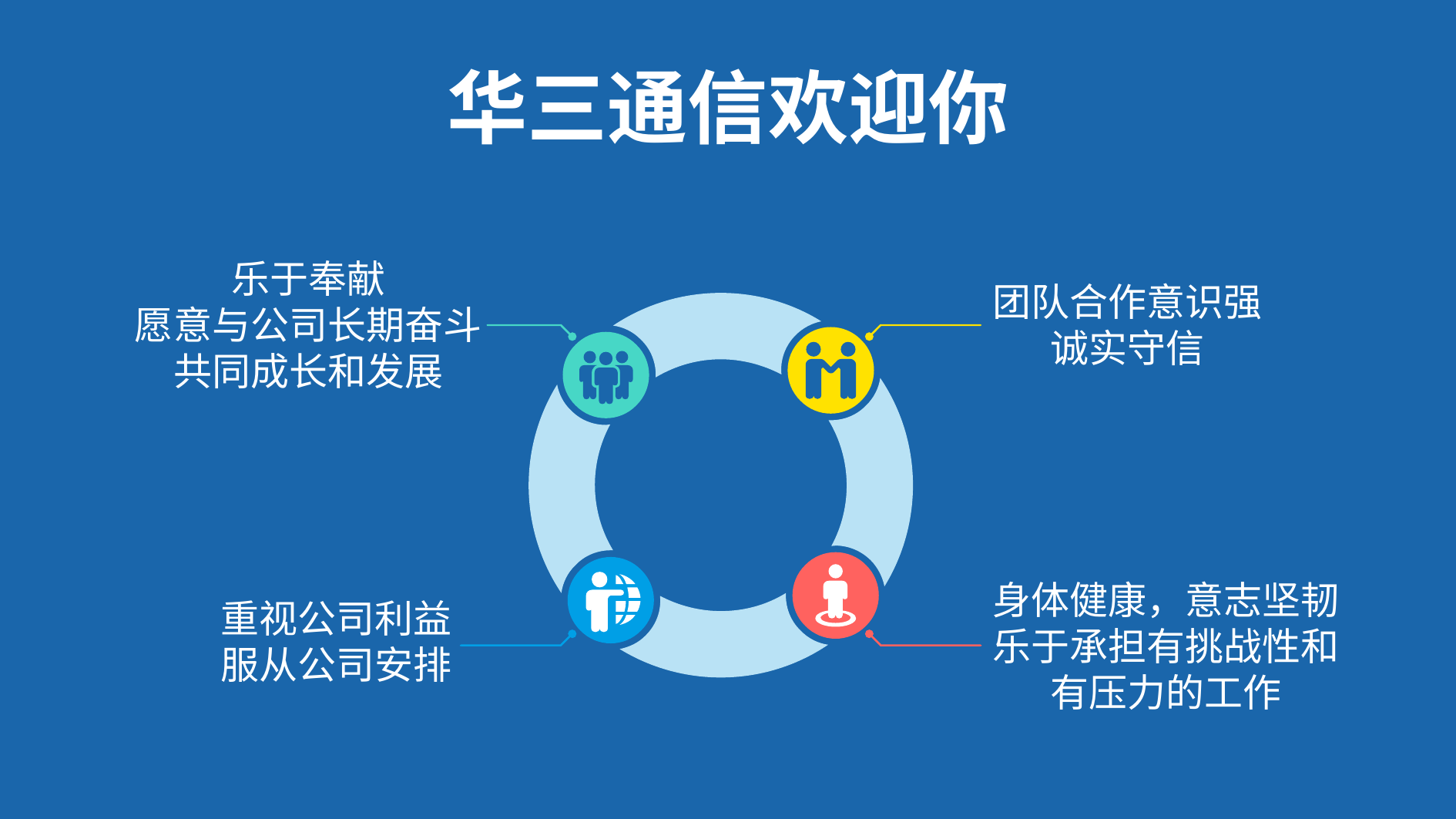

华三通信欢迎你
乐于奉献
愿意与公司长期奋斗
共同成长和发展

团队合作意识强
诚实守信

身体健康，意志坚韧乐于承担有挑战性和有压力的工作

重视公司利益服从公司安排